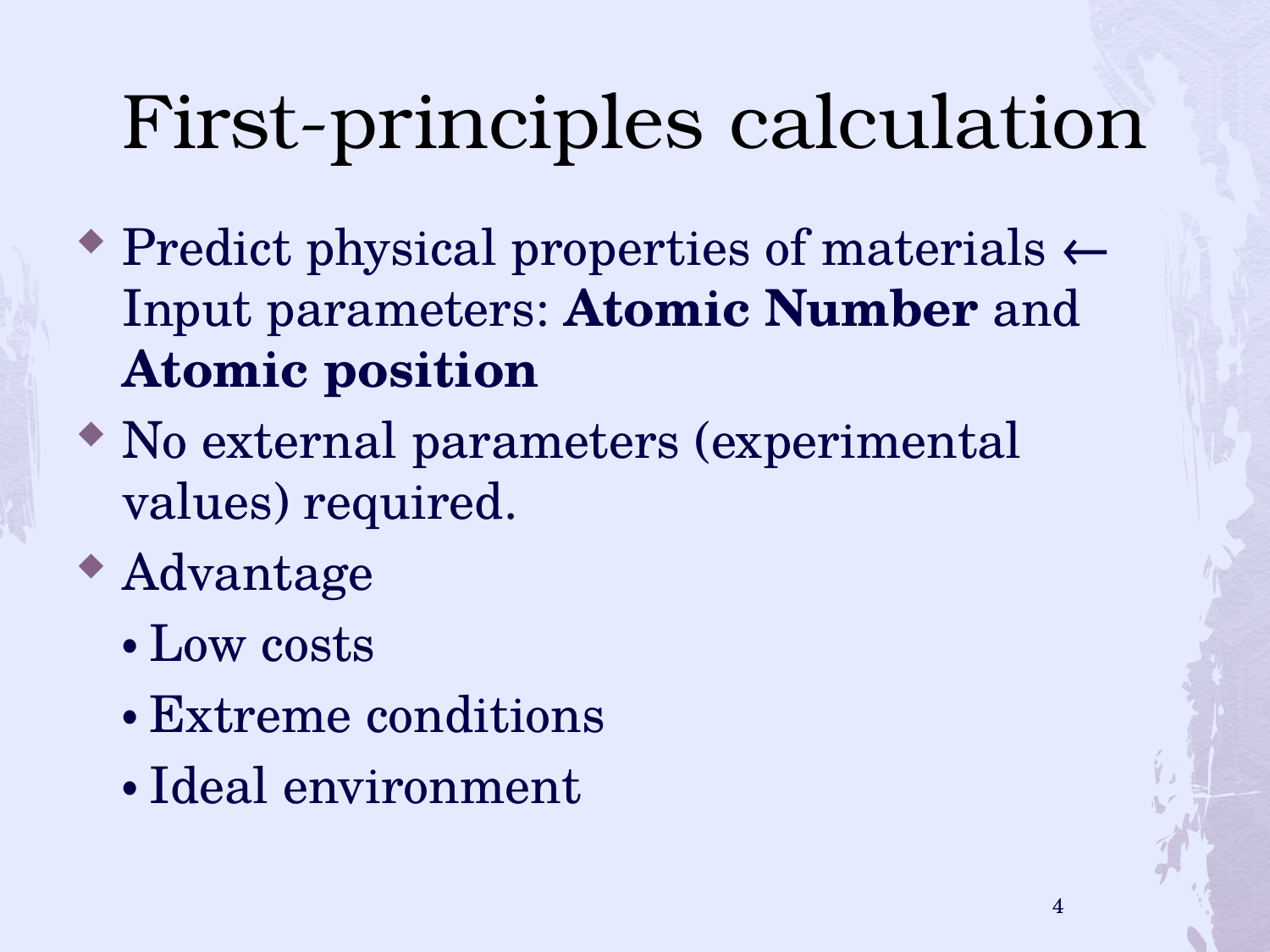

# First-principles calculation
Predict physical properties of materials ← Input parameters: Atomic Number and Atomic position
No external parameters (experimental values) required.
Advantage
   ・Low costs
   ・Extreme conditions
   ・Ideal environment

4